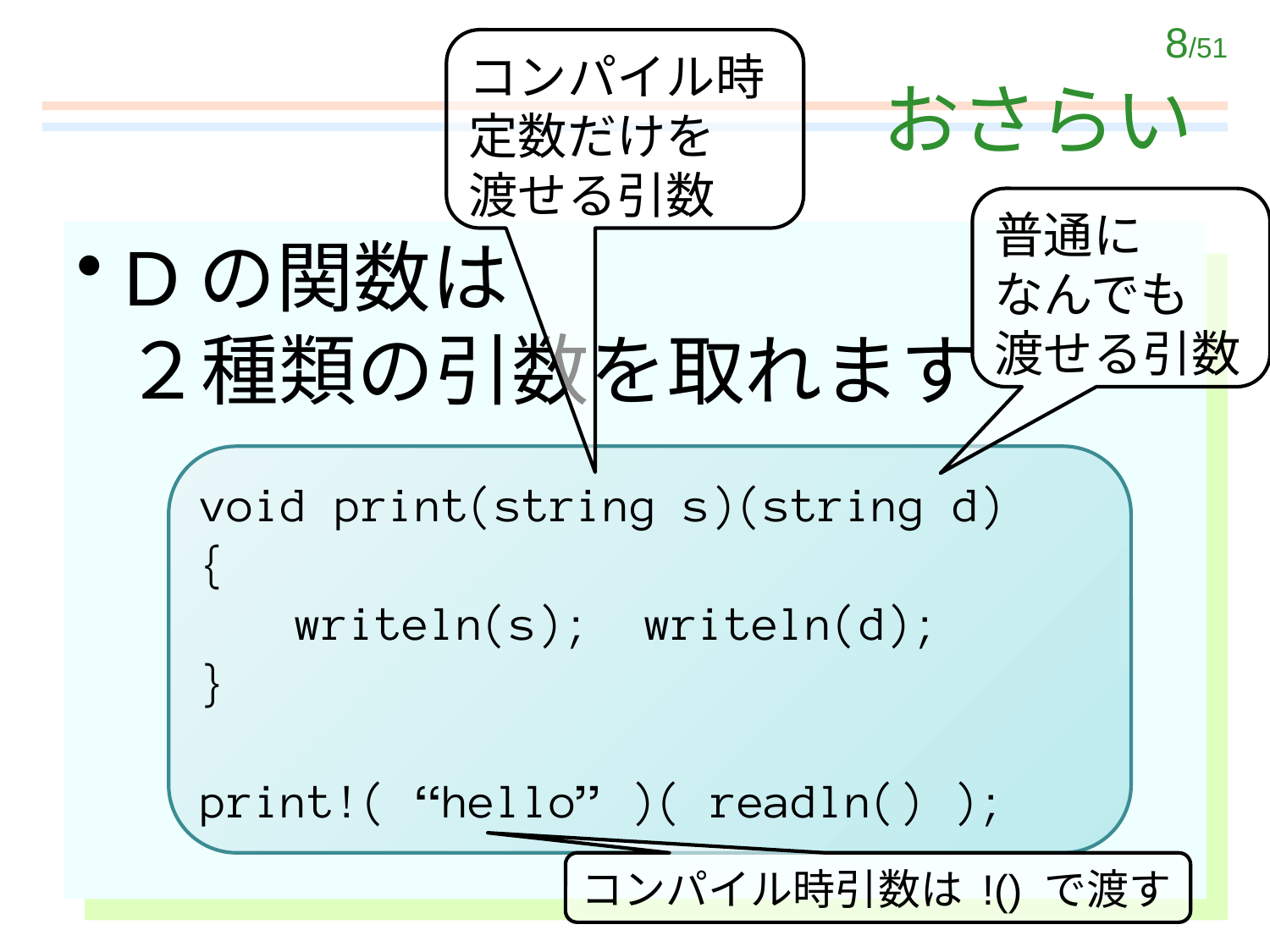

コンパイル時定数だけを
渡せる引数
# おさらい
普通に
なんでも
渡せる引数
Dの関数は
２種類の引数を取れます
void print(string s)(string d)
{
  　writeln(s);  writeln(d);
}

print!( “hello” )( readln() );
コンパイル時引数は !() で渡す